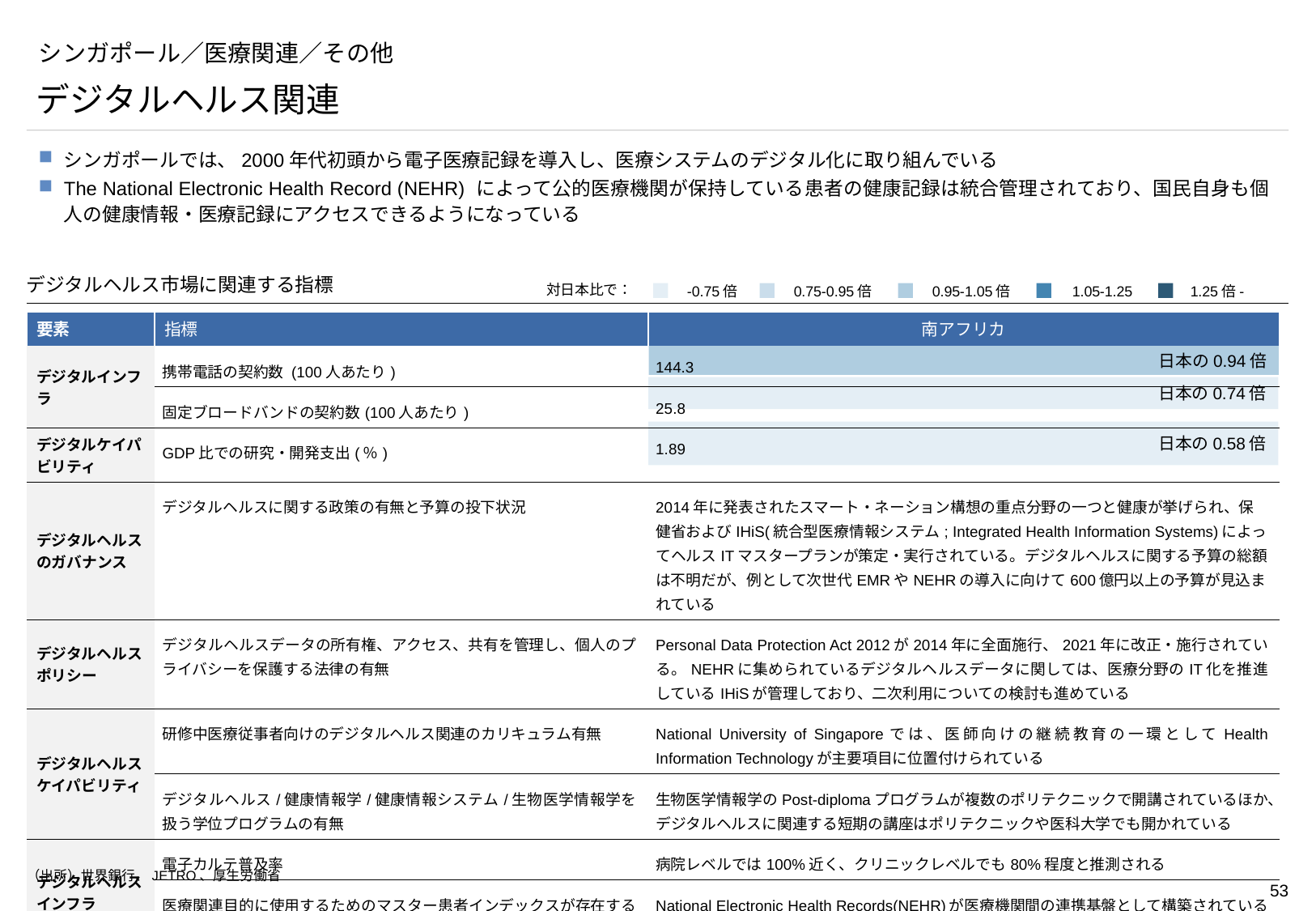

# シンガポール／医療関連／その他
デジタルヘルス関連
シンガポールでは、2000年代初頭から電子医療記録を導入し、医療システムのデジタル化に取り組んでいる
The National Electronic Health Record (NEHR) によって公的医療機関が保持している患者の健康記録は統合管理されており、国民自身も個人の健康情報・医療記録にアクセスできるようになっている
デジタルヘルス市場に関連する指標
対日本比で：
-0.75倍

0.75-0.95倍

0.95-1.05倍

1.05-1.25

1.25倍-

| 要素 | 指標 | 南アフリカ |
| --- | --- | --- |
| デジタルインフラ | 携帯電話の契約数 (100人あたり) | 144.3 |
| デジタルケイパビリティ | 固定ブロードバンドの契約数(100人あたり) | 25.8 |
| デジタルケイパビリティ | GDP比での研究・開発支出(％) | 1.89 |
| デジタルヘルスのガバナンス | デジタルヘルスに関する政策の有無と予算の投下状況 | 2014年に発表されたスマート・ネーション構想の重点分野の一つと健康が挙げられ、保健省およびIHiS(統合型医療情報システム; Integrated Health Information Systems)によってヘルスITマスタープランが策定・実行されている。デジタルヘルスに関する予算の総額は不明だが、例として次世代EMRやNEHRの導入に向けて600億円以上の予算が見込まれている |
| デジタルヘルスポリシー | デジタルヘルスデータの所有権、アクセス、共有を管理し、個人のプライバシーを保護する法律の有無 | Personal Data Protection Act 2012が2014年に全面施行、2021年に改正・施行されている。NEHRに集められているデジタルヘルスデータに関しては、医療分野のIT化を推進しているIHiSが管理しており、二次利用についての検討も進めている |
| デジタルヘルスケイパビリティ | 研修中医療従事者向けのデジタルヘルス関連のカリキュラム有無 | National University of Singaporeでは、医師向けの継続教育の一環としてHealth Information Technologyが主要項目に位置付けられている |
|  | デジタルヘルス/健康情報学/健康情報システム/生物医学情報学を扱う学位プログラムの有無 | 生物医学情報学のPost-diplomaプログラムが複数のポリテクニックで開講されているほか、デジタルヘルスに関連する短期の講座はポリテクニックや医科大学でも開かれている |
| デジタルヘルスインフラ | 電子カルテ普及率 | 病院レベルでは100%近く、クリニックレベルでも80%程度と推測される |
|  | 医療関連目的に使用するためのマスター患者インデックスが存在するか | National Electronic Health Records(NEHR)が医療機関間の連携基盤として構築されているが、患者情報の共有についてはまだ進んでいないとされている |
日本の0.94倍
日本の0.74倍
日本の0.58倍
（出所）世界銀行、JETRO、厚生労働省
https://www.ihis.com.sg/hitmap
https://www.mhlw.go.jp/content/10808000/000685914.pdf
https://www.edb.gov.sg/ja/newsroom/news-library/2020jan-jp-article-01.html
https://www.clair.or.jp/j/forum/pub/docs/497.pdf
https://www.rp.edu.sg/ace/course-summary/Detail/specialist-diploma-in-biomedical-informatics-and-analytics
https://ace.nus.edu.sg/prelude-to-digitalization-in-healthcare-care-and-patient-journey/
https://www.nyp.edu.sg/schools/shss/lifelong-learning/digital-health-and-health-informatics.html